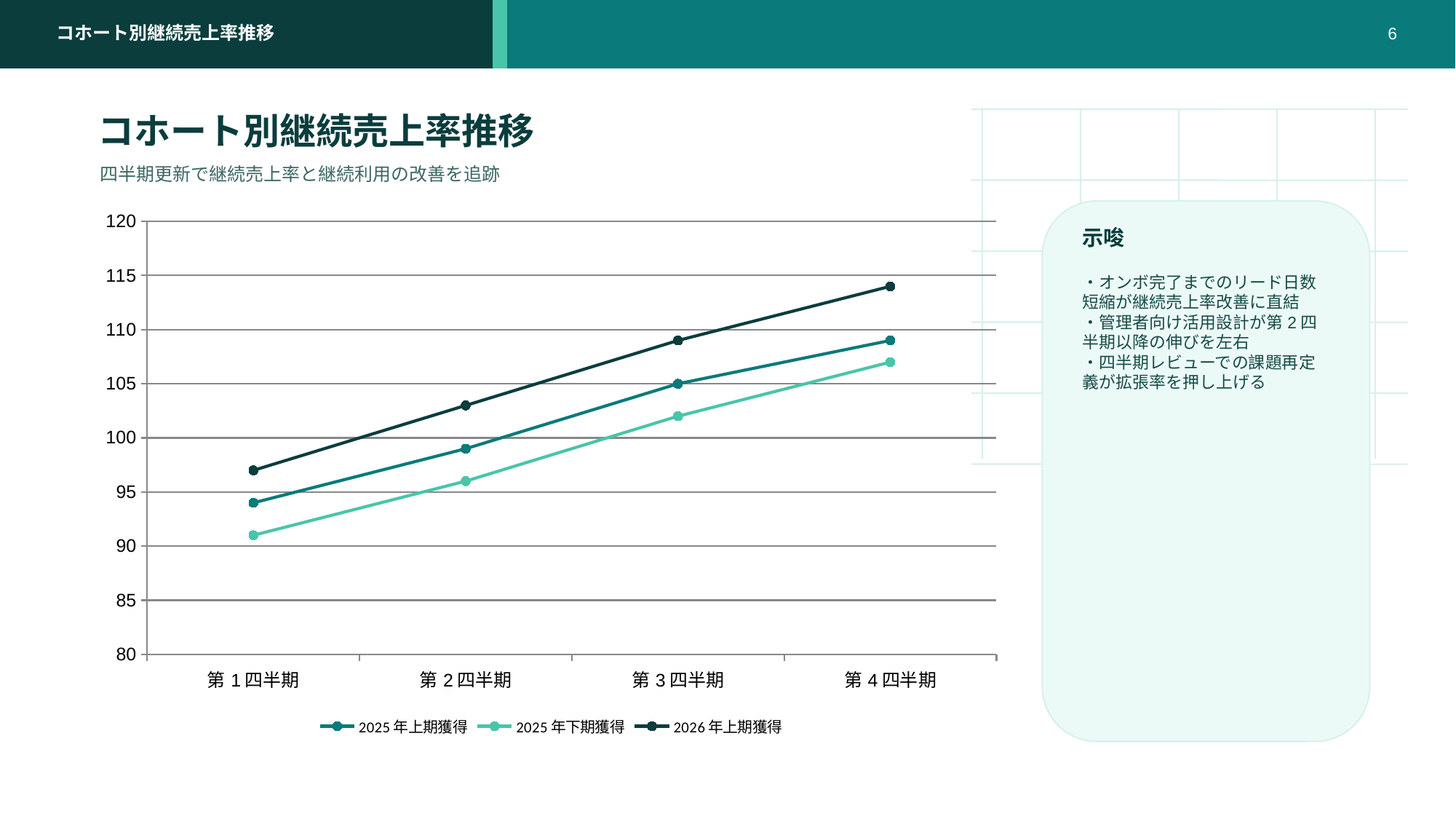

コホート別継続売上率推移
6
コホート別継続売上率推移

四半期更新で継続売上率と継続利用の改善を追跡

### Chart

| Category | 2025年上期獲得 | 2025年下期獲得 | 2026年上期獲得 |
|---|---|---|---|
| 第1四半期 | 94.0 | 91.0 | 97.0 |
| 第2四半期 | 99.0 | 96.0 | 103.0 |
| 第3四半期 | 105.0 | 102.0 | 109.0 |
| 第4四半期 | 109.0 | 107.0 | 114.0 |
示唆

・オンボ完了までのリード日数短縮が継続売上率改善に直結
・管理者向け活用設計が第2四半期以降の伸びを左右
・四半期レビューでの課題再定義が拡張率を押し上げる